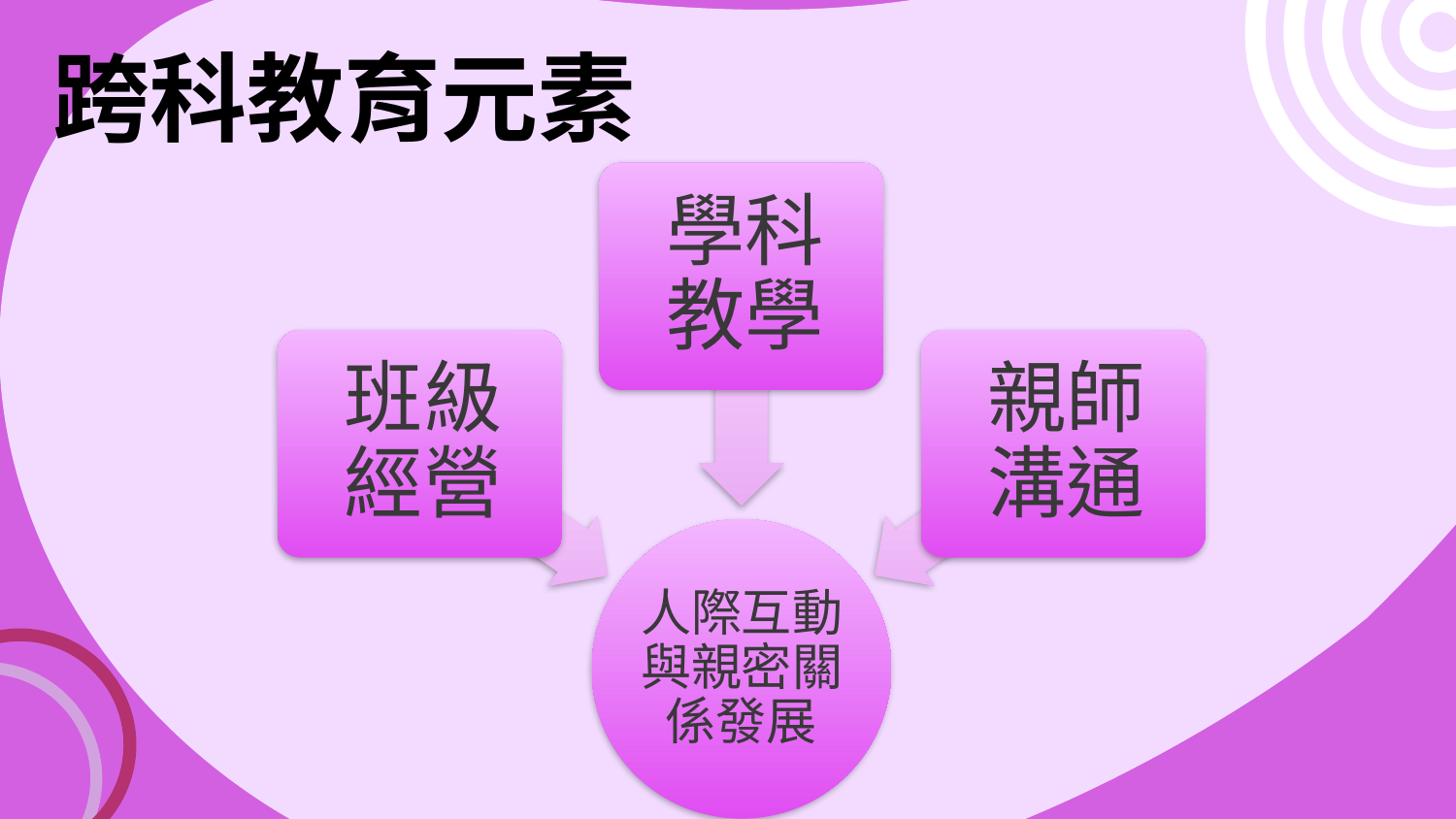

跨科教育元素
人際互動與親密關係發展
班級 經營
學科 教學
親師 溝通